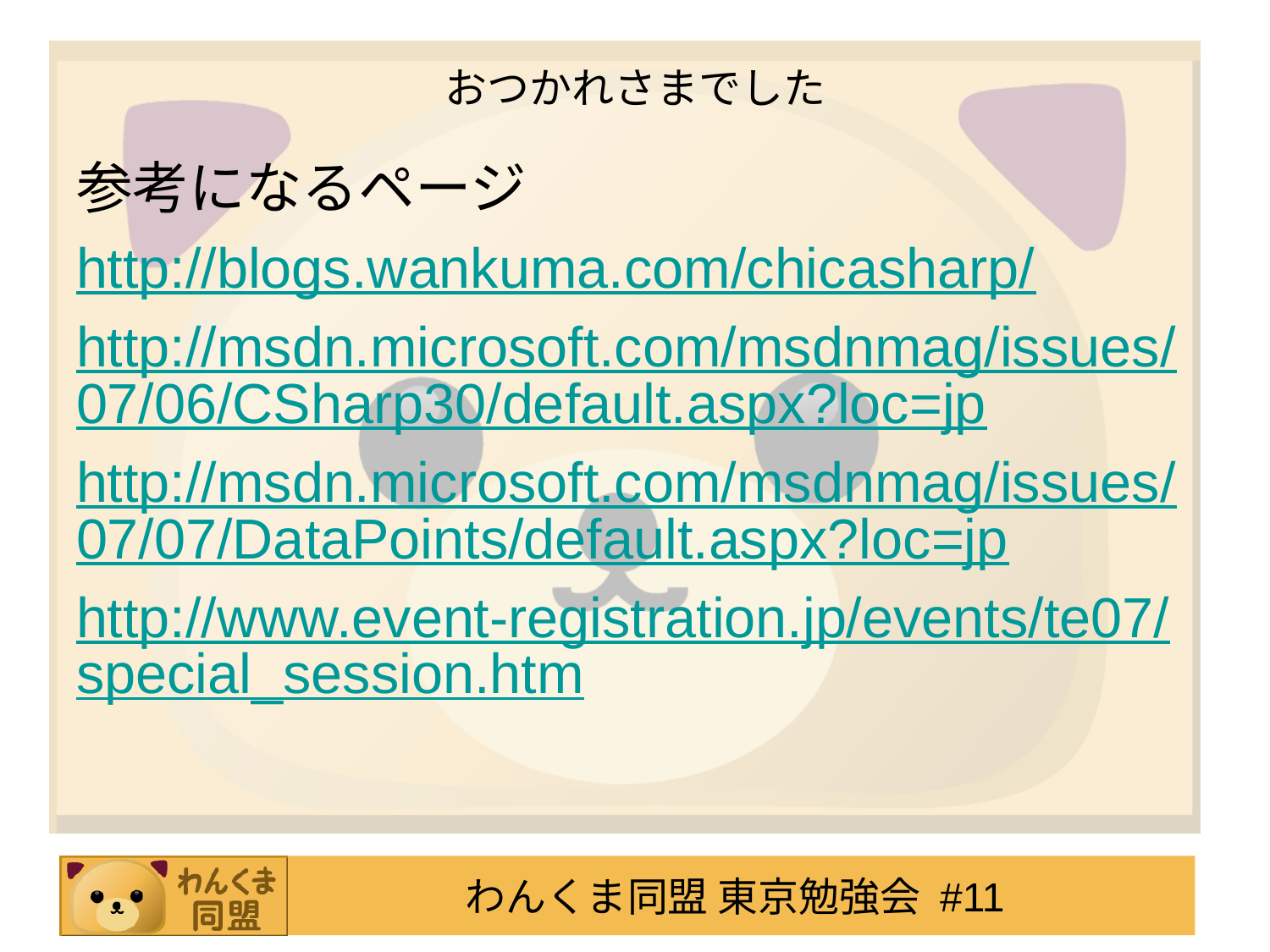

# おつかれさまでした
参考になるページ
http://blogs.wankuma.com/chicasharp/
http://msdn.microsoft.com/msdnmag/issues/07/06/CSharp30/default.aspx?loc=jp
http://msdn.microsoft.com/msdnmag/issues/07/07/DataPoints/default.aspx?loc=jp
http://www.event-registration.jp/events/te07/special_session.htm